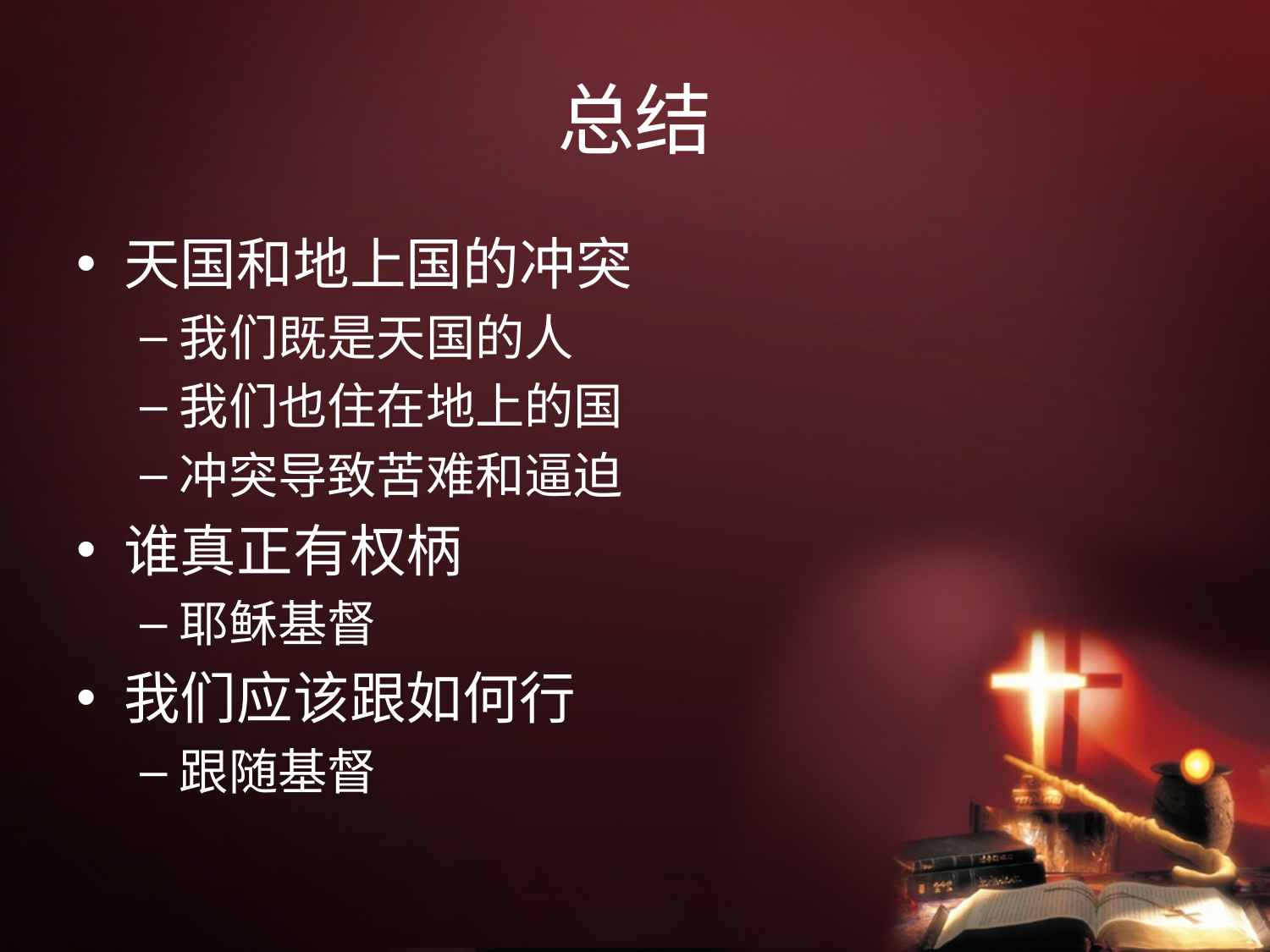

# 总结
天国和地上国的冲突
我们既是天国的人
我们也住在地上的国
冲突导致苦难和逼迫
谁真正有权柄
耶稣基督
我们应该跟如何行
跟随基督